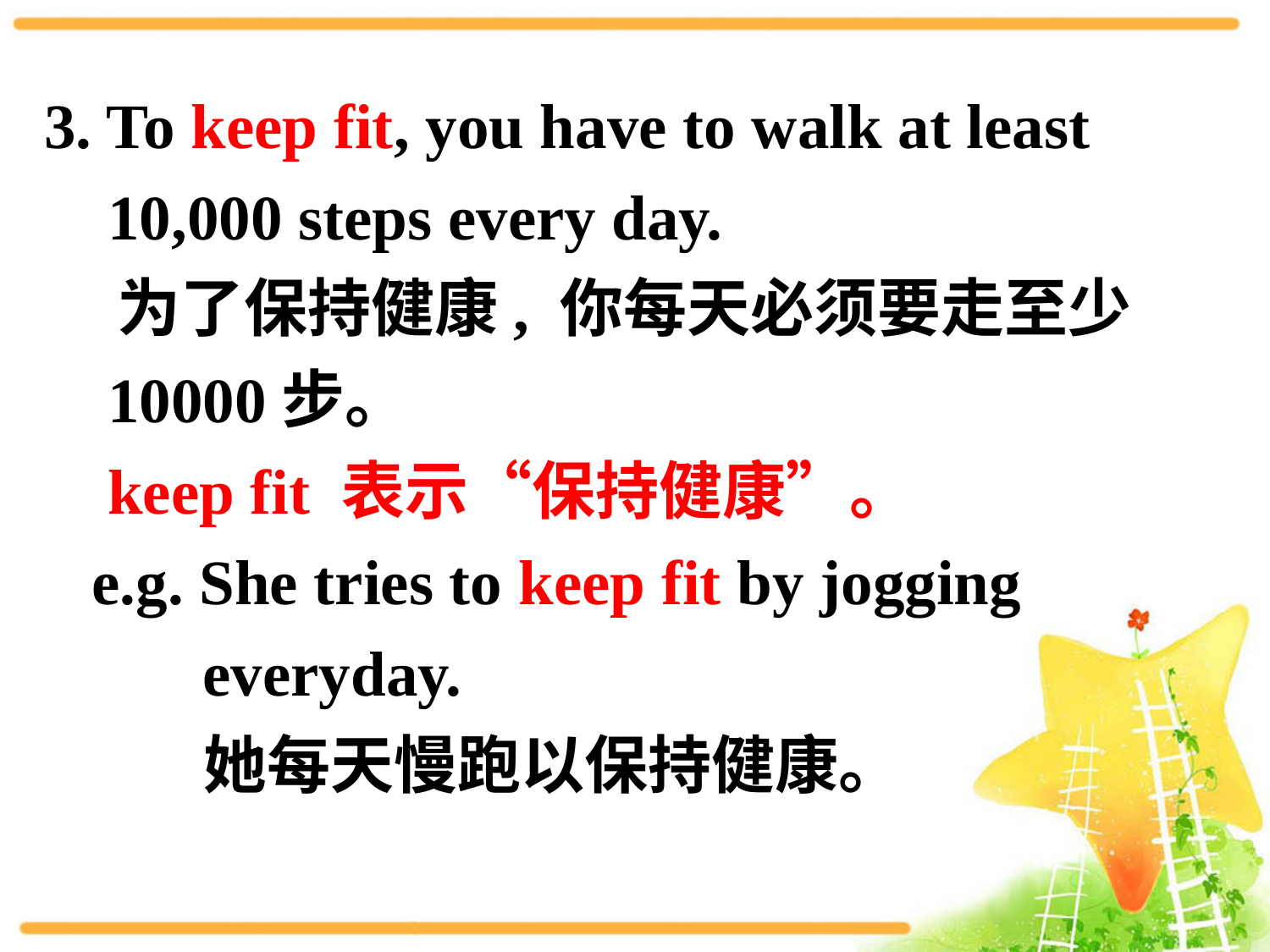

3. To keep fit, you have to walk at least
    10,000 steps every day.
    为了保持健康, 你每天必须要走至少
    10000步。
    keep fit 表示“保持健康”。
   e.g. She tries to keep fit by jogging
          everyday.
          她每天慢跑以保持健康。